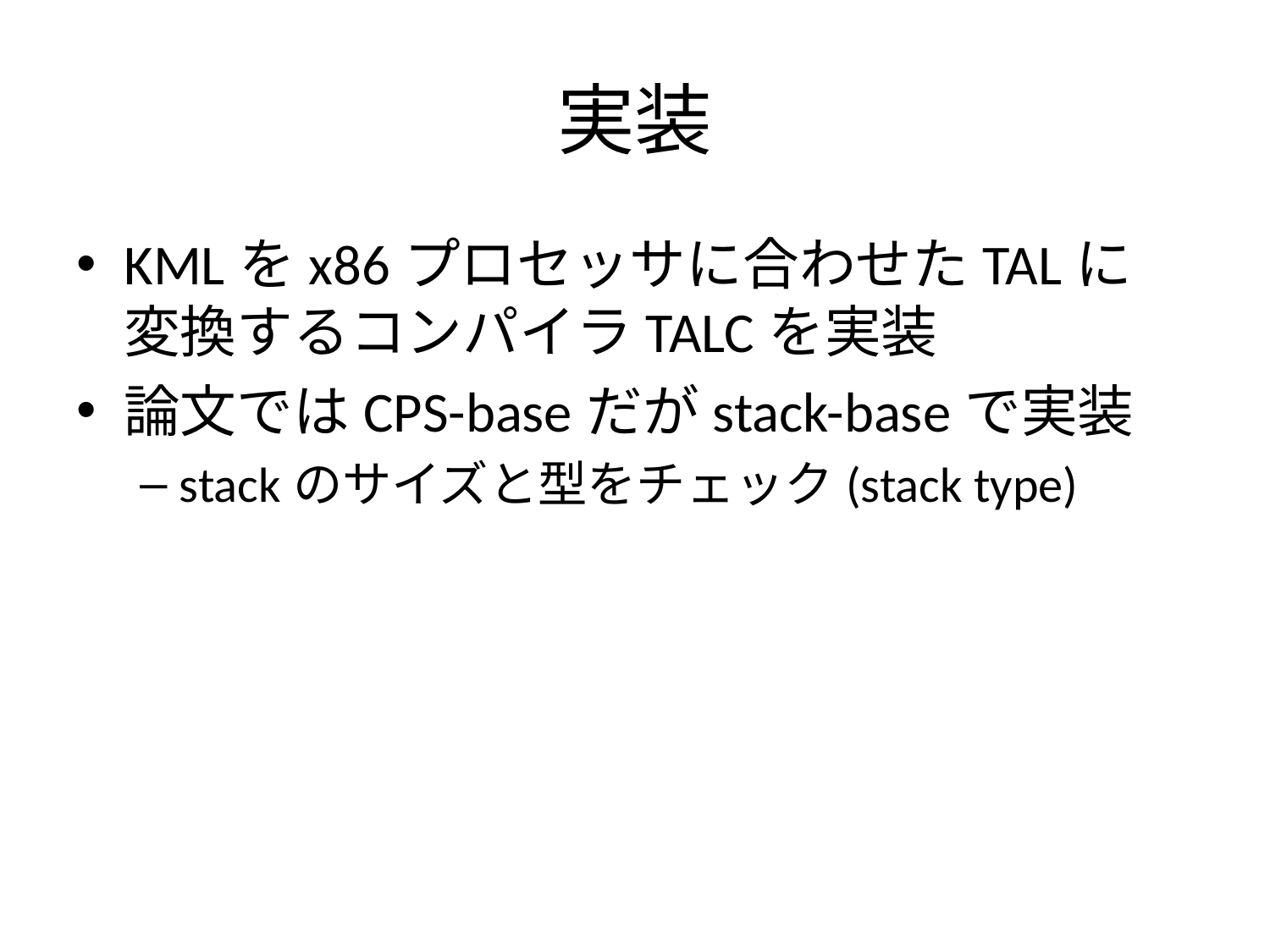

# 実装
KMLをx86プロセッサに合わせたTALに
変換するコンパイラTALCを実装
論文ではCPS-baseだがstack-baseで実装
stackのサイズと型をチェック(stack type)